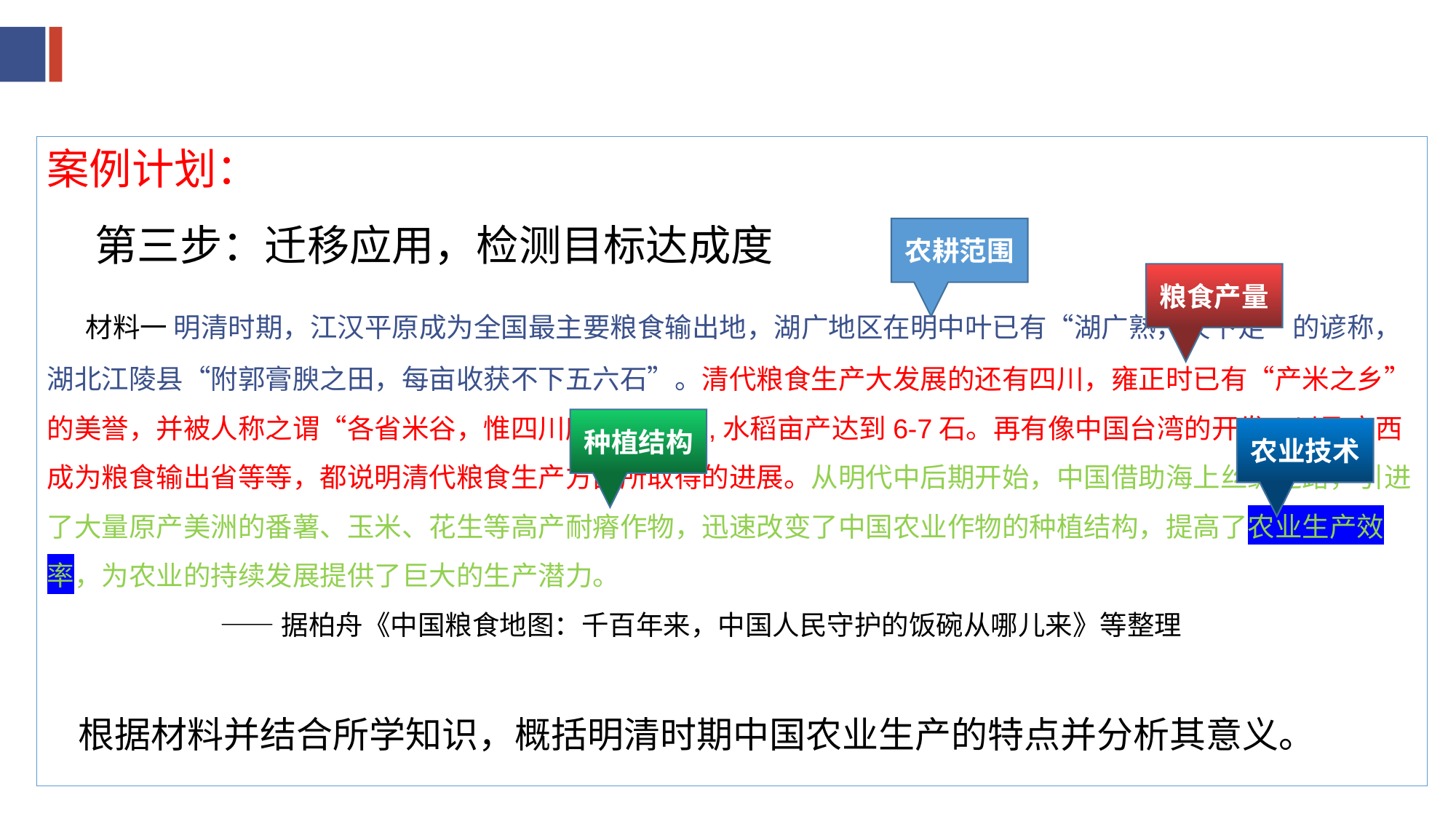

案例计划：
    第三步：迁移应用，检测目标达成度
   材料一 明清时期，江汉平原成为全国最主要粮食输出地，湖广地区在明中叶已有“湖广熟，天下足”的谚称，湖北江陵县“附郭膏腴之田，每亩收获不下五六石”。清代粮食生产大发展的还有四川，雍正时已有“产米之乡”的美誉，并被人称之谓“各省米谷，惟四川所出最多”,水稻亩产达到6-7石。再有像中国台湾的开发，以及广西成为粮食输出省等等，都说明清代粮食生产方面所取得的进展。从明代中后期开始，中国借助海上丝绸之路，引进了大量原产美洲的番薯、玉米、花生等高产耐瘠作物，迅速改变了中国农业作物的种植结构，提高了农业生产效率，为农业的持续发展提供了巨大的生产潜力。
                            ——据柏舟《中国粮食地图：千百年来，中国人民守护的饭碗从哪儿来》等整理

    根据材料并结合所学知识，概括明清时期中国农业生产的特点并分析其意义。
农耕范围
粮食产量
种植结构
农业技术